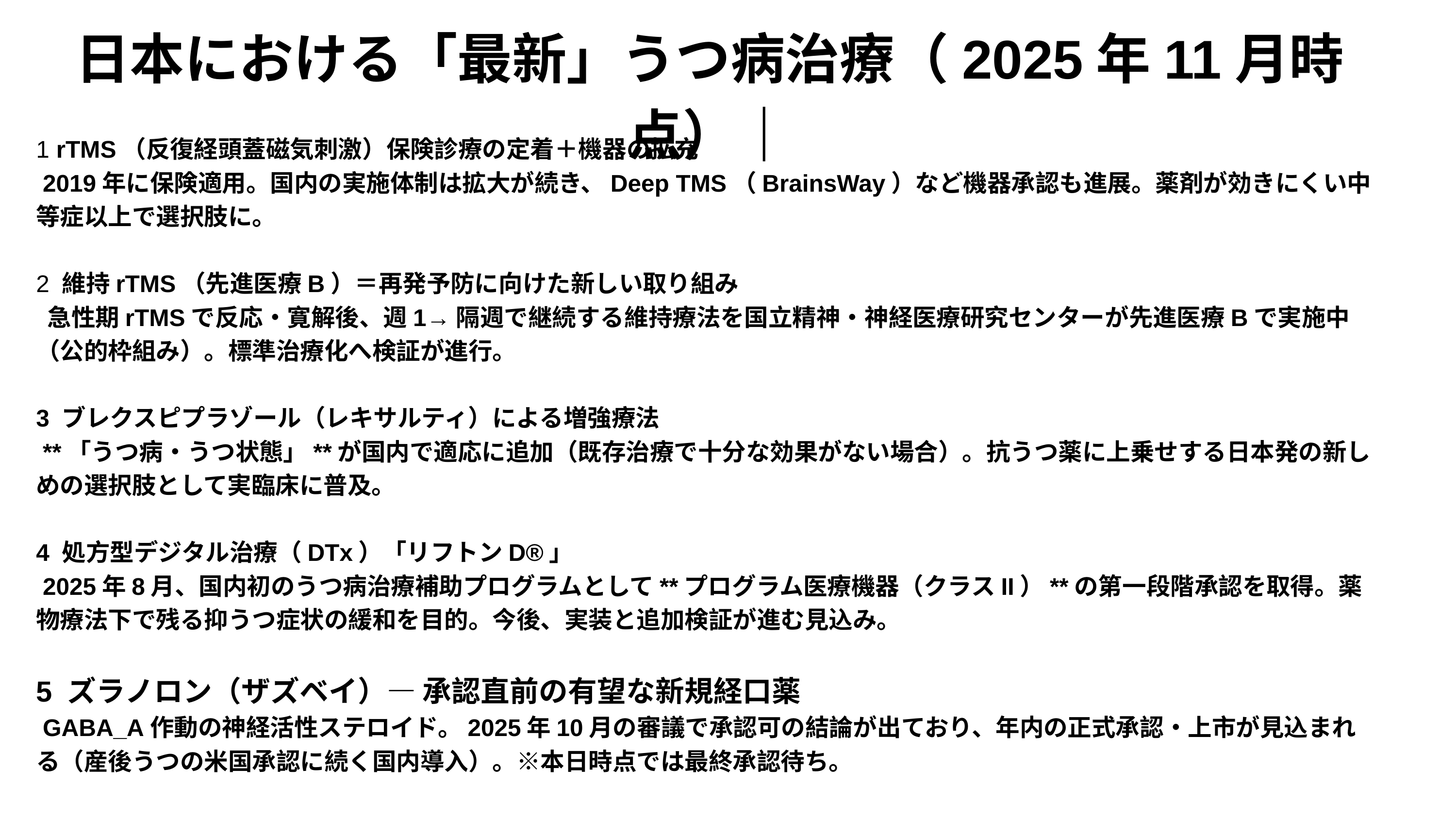

日本における「最新」うつ病治療（2025年11月時点）｜

1 rTMS（反復経頭蓋磁気刺激）保険診療の定着＋機器の拡充
 2019年に保険適用。国内の実施体制は拡大が続き、Deep TMS（BrainsWay）など機器承認も進展。薬剤が効きにくい中等症以上で選択肢に。

2 維持rTMS（先進医療B）＝再発予防に向けた新しい取り組み
 急性期rTMSで反応・寛解後、週1→隔週で継続する維持療法を国立精神・神経医療研究センターが先進医療Bで実施中（公的枠組み）。標準治療化へ検証が進行。

3 ブレクスピプラゾール（レキサルティ）による増強療法
 **「うつ病・うつ状態」**が国内で適応に追加（既存治療で十分な効果がない場合）。抗うつ薬に上乗せする日本発の新しめの選択肢として実臨床に普及。

4 処方型デジタル治療（DTx）「リフトンD®」
 2025年8月、国内初のうつ病治療補助プログラムとして**プログラム医療機器（クラスII）**の第一段階承認を取得。薬物療法下で残る抑うつ症状の緩和を目的。今後、実装と追加検証が進む見込み。

5 ズラノロン（ザズベイ）— 承認直前の有望な新規経口薬
 GABA_A作動の神経活性ステロイド。2025年10月の審議で承認可の結論が出ており、年内の正式承認・上市が見込まれる（産後うつの米国承認に続く国内導入）。※本日時点では最終承認待ち。